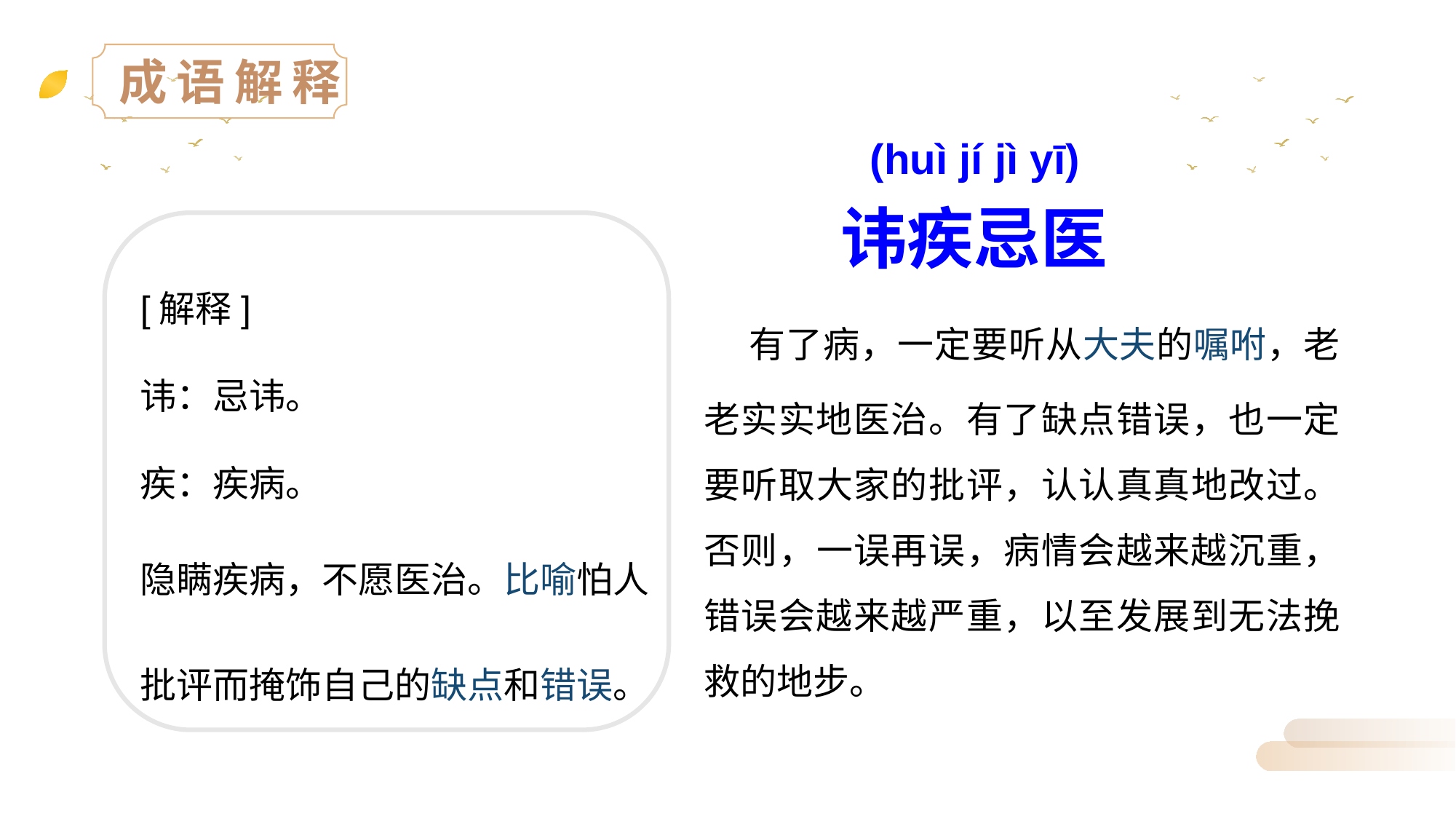

成语解释
(huì jí jì yī)
讳疾忌医

[解释]
讳：忌讳。
疾：疾病。
隐瞒疾病，不愿医治。比喻怕人批评而掩饰自己的缺点和错误。
    有了病，一定要听从大夫的嘱咐，老老实实地医治。有了缺点错误，也一定要听取大家的批评，认认真真地改过。否则，一误再误，病情会越来越沉重，错误会越来越严重，以至发展到无法挽救的地步。